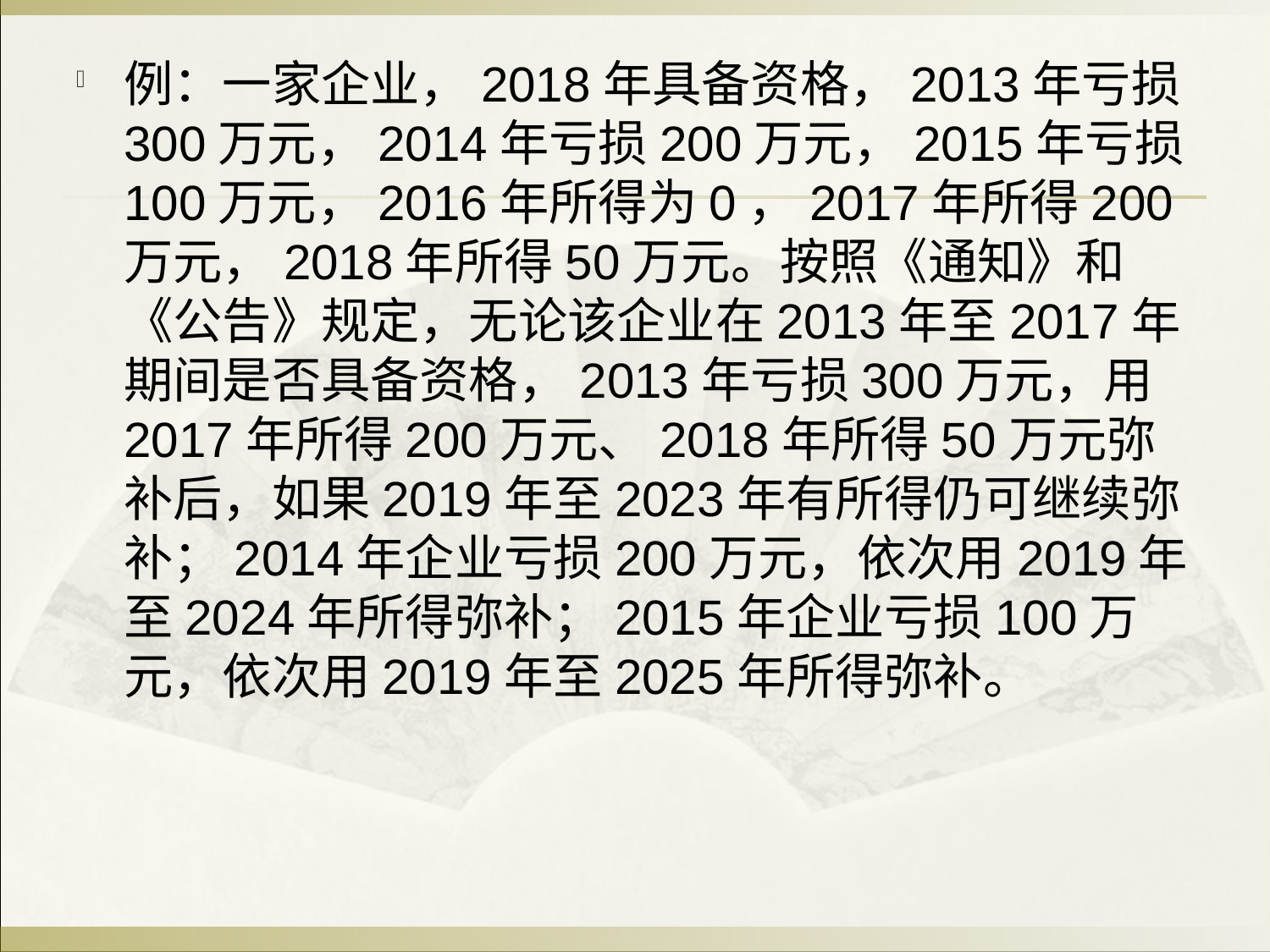

例：一家企业，2018年具备资格，2013年亏损300万元，2014年亏损200万元，2015年亏损100万元，2016年所得为0，2017年所得200万元，2018年所得50万元。按照《通知》和《公告》规定，无论该企业在2013年至2017年期间是否具备资格，2013年亏损300万元，用2017年所得200万元、2018年所得50万元弥补后，如果2019年至2023年有所得仍可继续弥补；2014年企业亏损200万元，依次用2019年至2024年所得弥补；2015年企业亏损100万元，依次用2019年至2025年所得弥补。